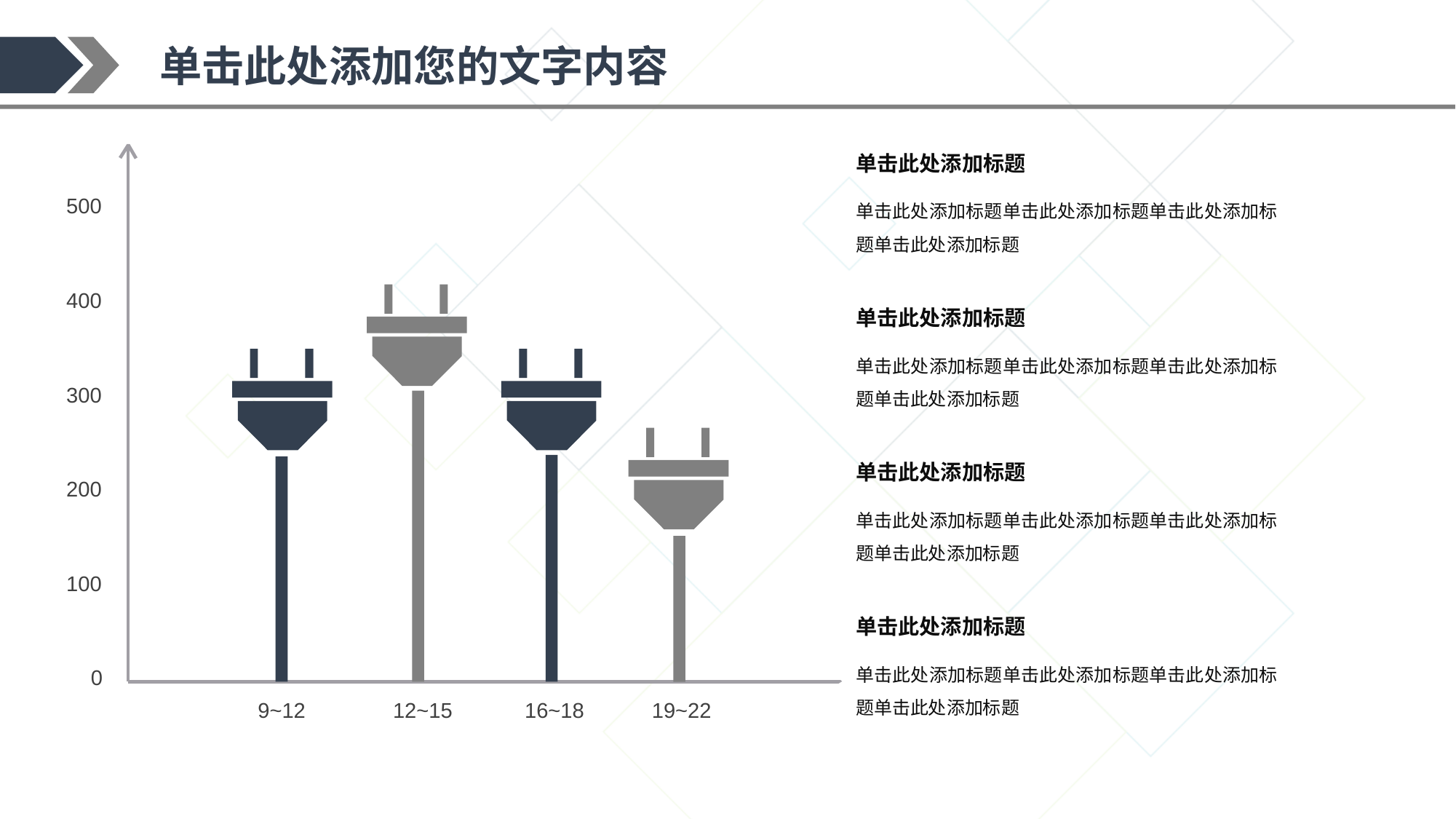

500
400
300
200
100
0

9~12
12~15
16~18
19~22
单击此处添加标题
单击此处添加标题单击此处添加标题单击此处添加标题单击此处添加标题

单击此处添加标题
单击此处添加标题单击此处添加标题单击此处添加标题单击此处添加标题

单击此处添加标题
单击此处添加标题单击此处添加标题单击此处添加标题单击此处添加标题
单击此处添加标题
单击此处添加标题单击此处添加标题单击此处添加标题单击此处添加标题